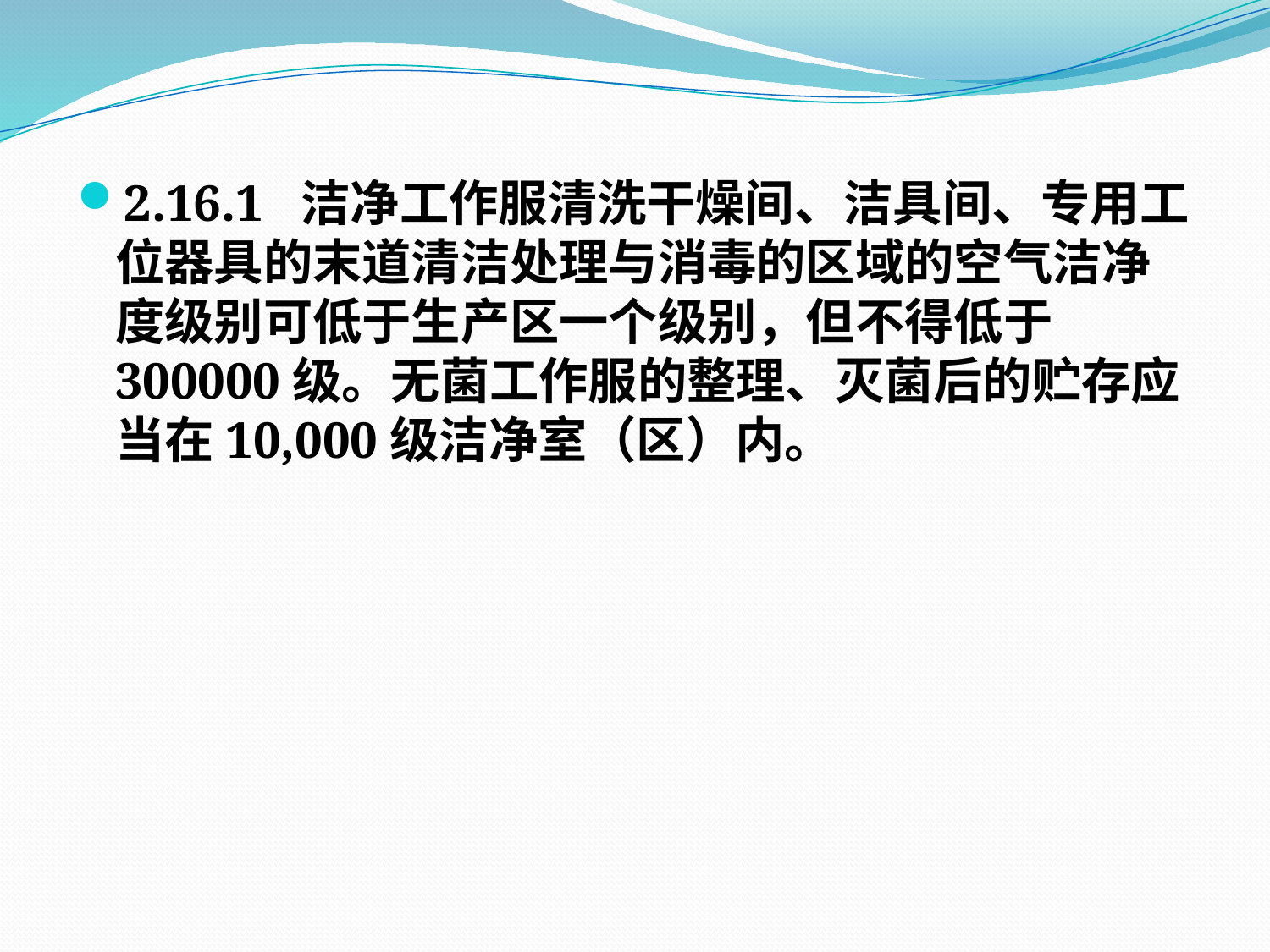

2.16.1  洁净工作服清洗干燥间、洁具间、专用工位器具的末道清洁处理与消毒的区域的空气洁净度级别可低于生产区一个级别，但不得低于300000级。无菌工作服的整理、灭菌后的贮存应当在10,000级洁净室（区）内。